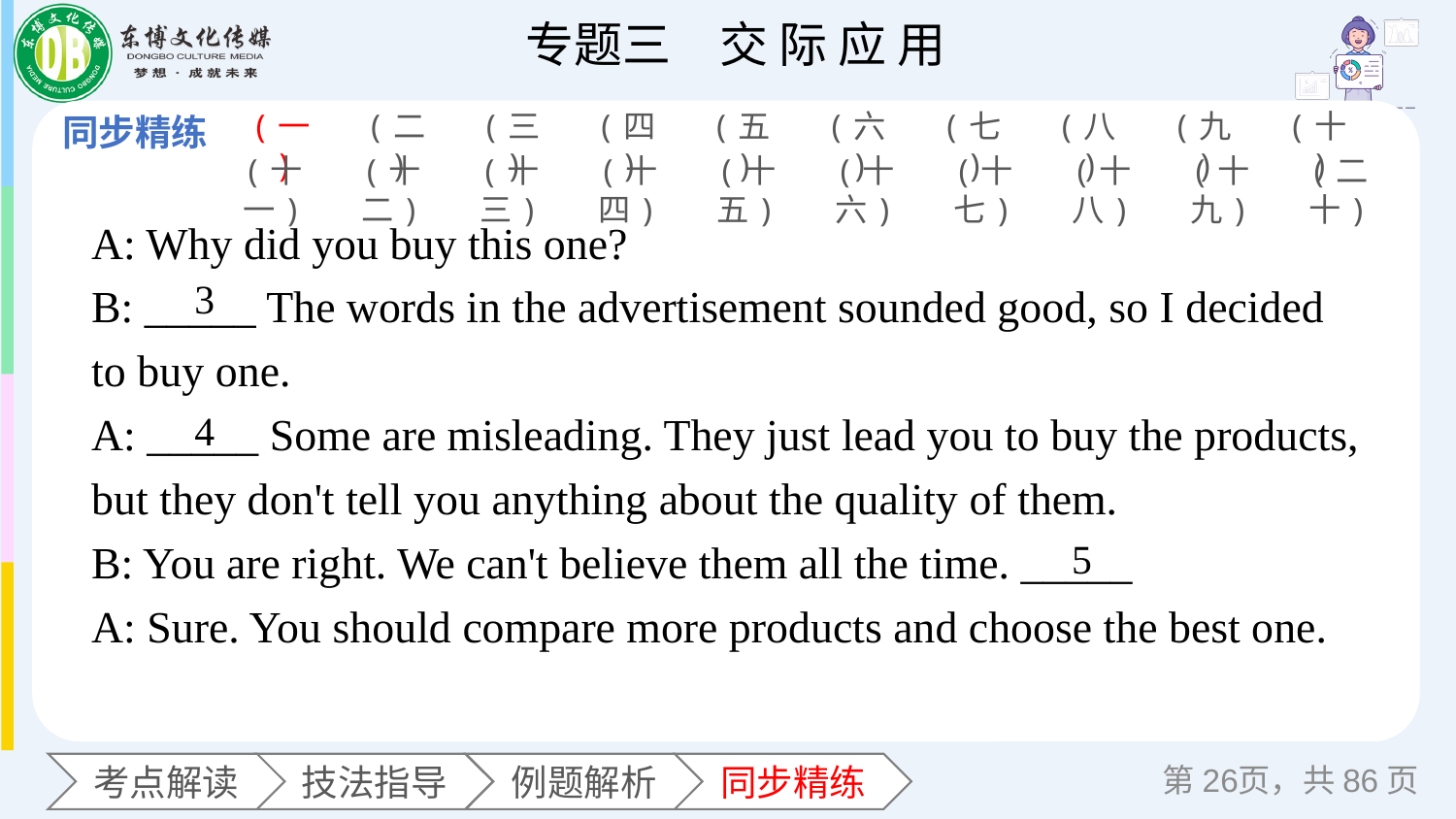

(一)
(二)
(三)
(四)
(五)
(六)
(七)
(八)
(九)
(十)
(十一)
(十二)
(十三)
(十四)
(十五)
(十六)
(十七)
(十八)
(十九)
(二十)
A: Why did you buy this one?
B: _____ The words in the advertisement sounded good, so I decided to buy one.
A: _____ Some are misleading. They just lead you to buy the products, but they don't tell you anything about the quality of them.
B: You are right. We can't believe them all the time. _____
A: Sure. You should compare more products and choose the best one.
3
4
5
第26页，共86页